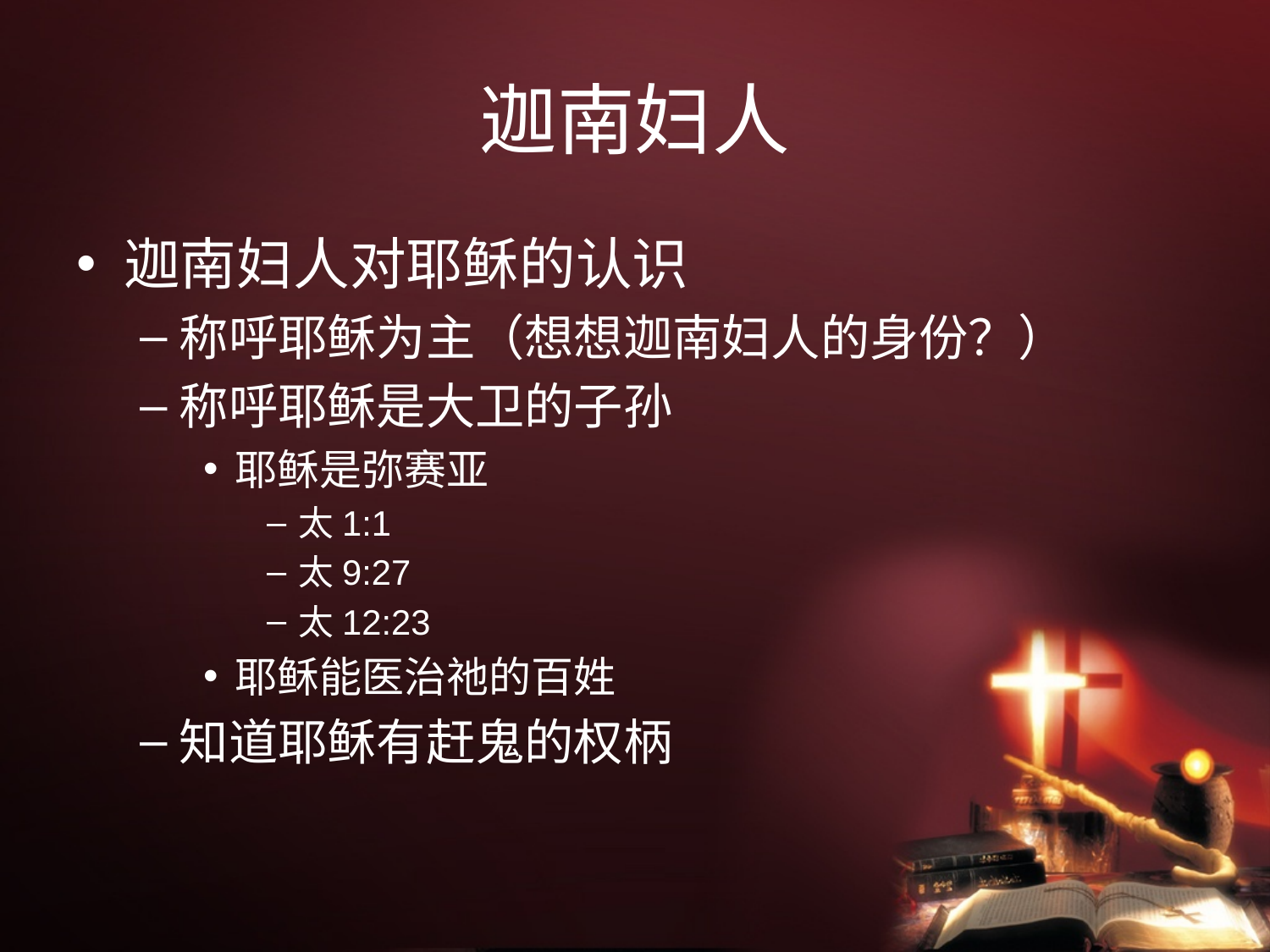

# 迦南妇人
迦南妇人对耶稣的认识
称呼耶稣为主（想想迦南妇人的身份？）
称呼耶稣是大卫的子孙
耶稣是弥赛亚
太1:1
太9:27
太12:23
耶稣能医治祂的百姓
知道耶稣有赶鬼的权柄